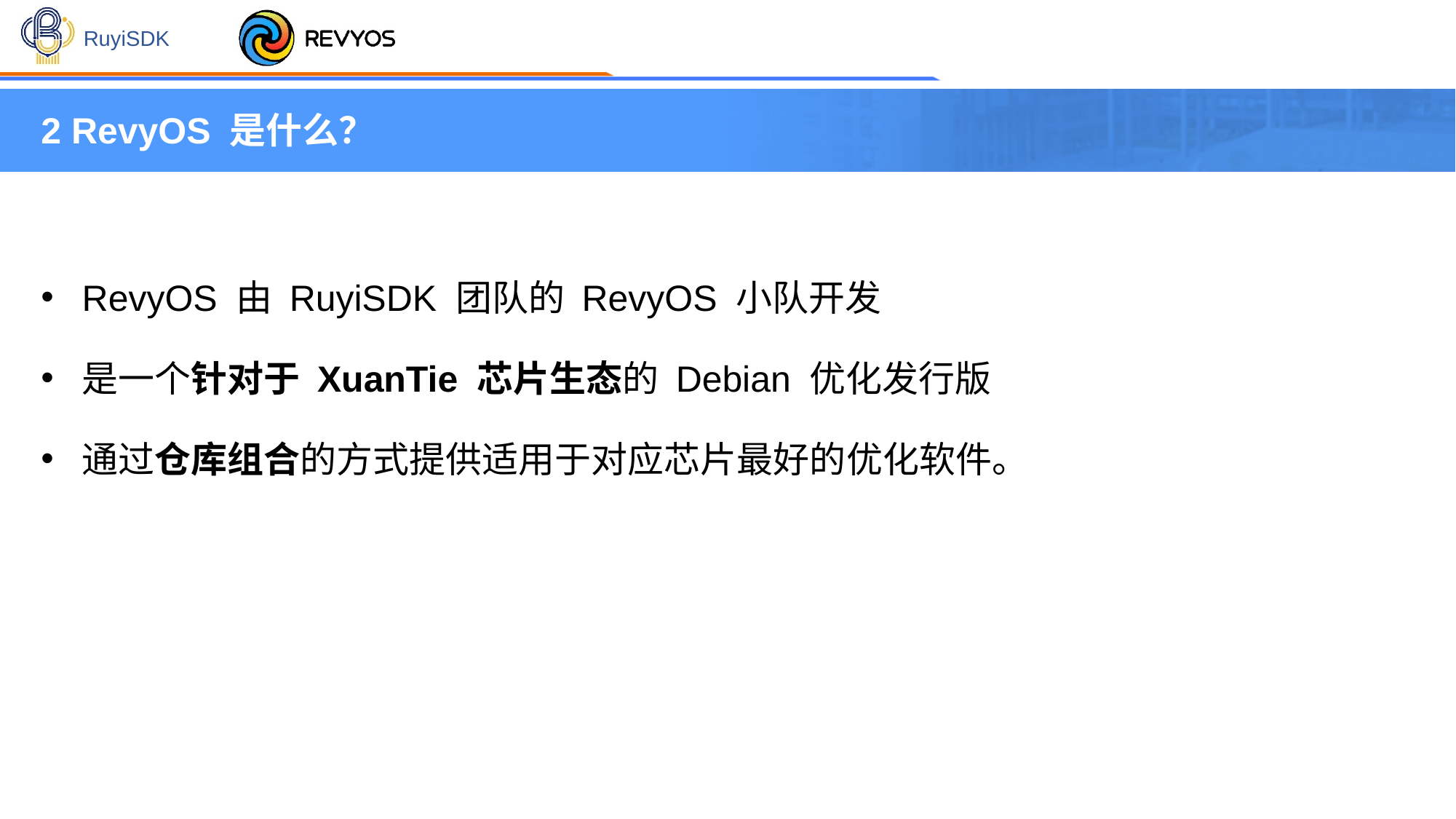

2 RevyOS 是什么？
RevyOS 由 RuyiSDK 团队的 RevyOS 小队开发
是一个针对于 XuanTie 芯片生态的 Debian 优化发行版
通过仓库组合的方式提供适用于对应芯片最好的优化软件。